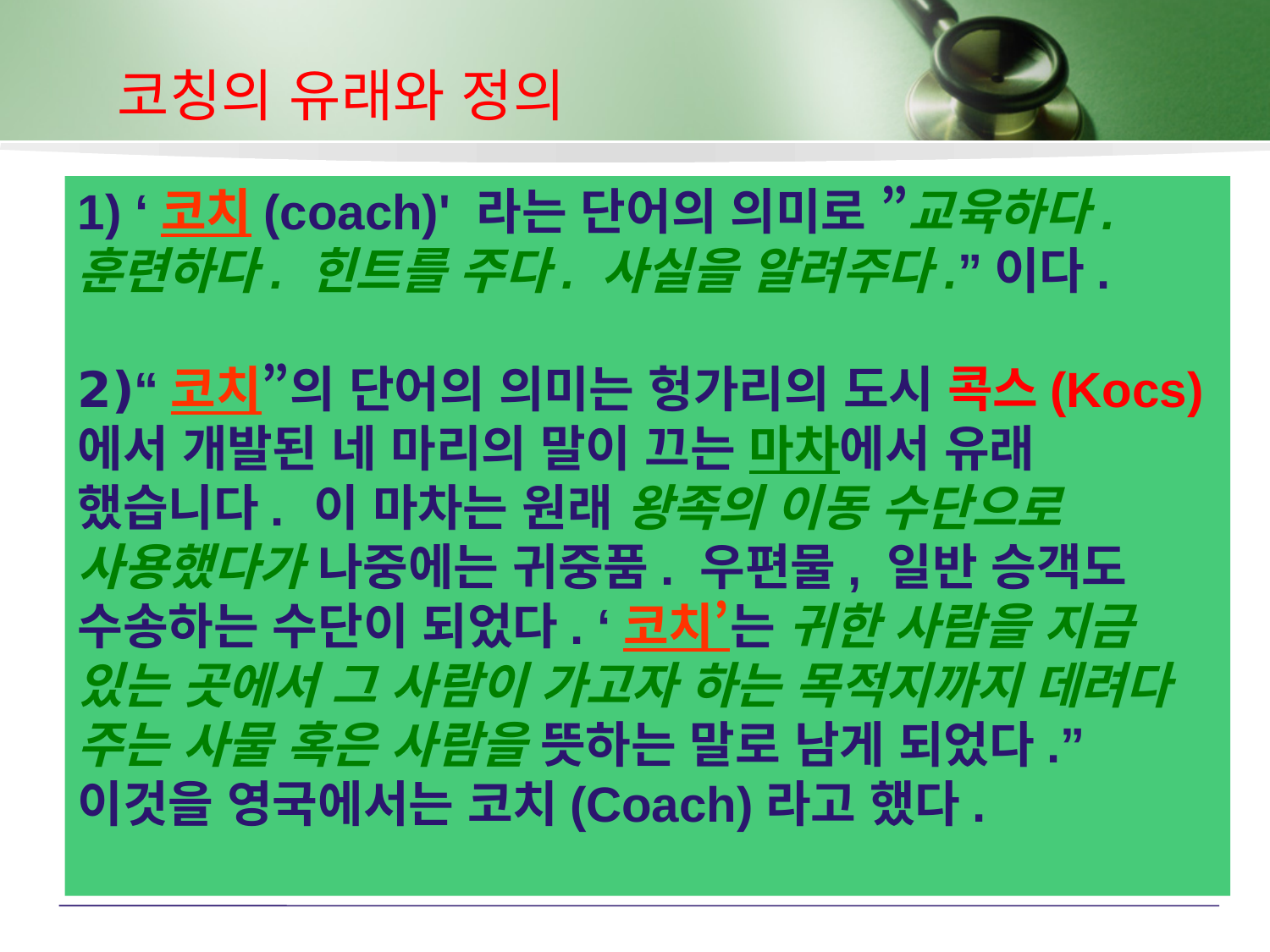

코칭의 유래와 정의
1) ‘코치(coach)' 라는 단어의 의미로 ”교육하다. 훈련하다. 힌트를 주다. 사실을 알려주다.”이다.
2)“코치”의 단어의 의미는 헝가리의 도시 콕스(Kocs)에서 개발된 네 마리의 말이 끄는 마차에서 유래 했습니다. 이 마차는 원래 왕족의 이동 수단으로 사용했다가 나중에는 귀중품. 우편물, 일반 승객도 수송하는 수단이 되었다. ‘코치’는 귀한 사람을 지금 있는 곳에서 그 사람이 가고자 하는 목적지까지 데려다 주는 사물 혹은 사람을 뜻하는 말로 남게 되었다.” 이것을 영국에서는 코치(Coach)라고 했다.